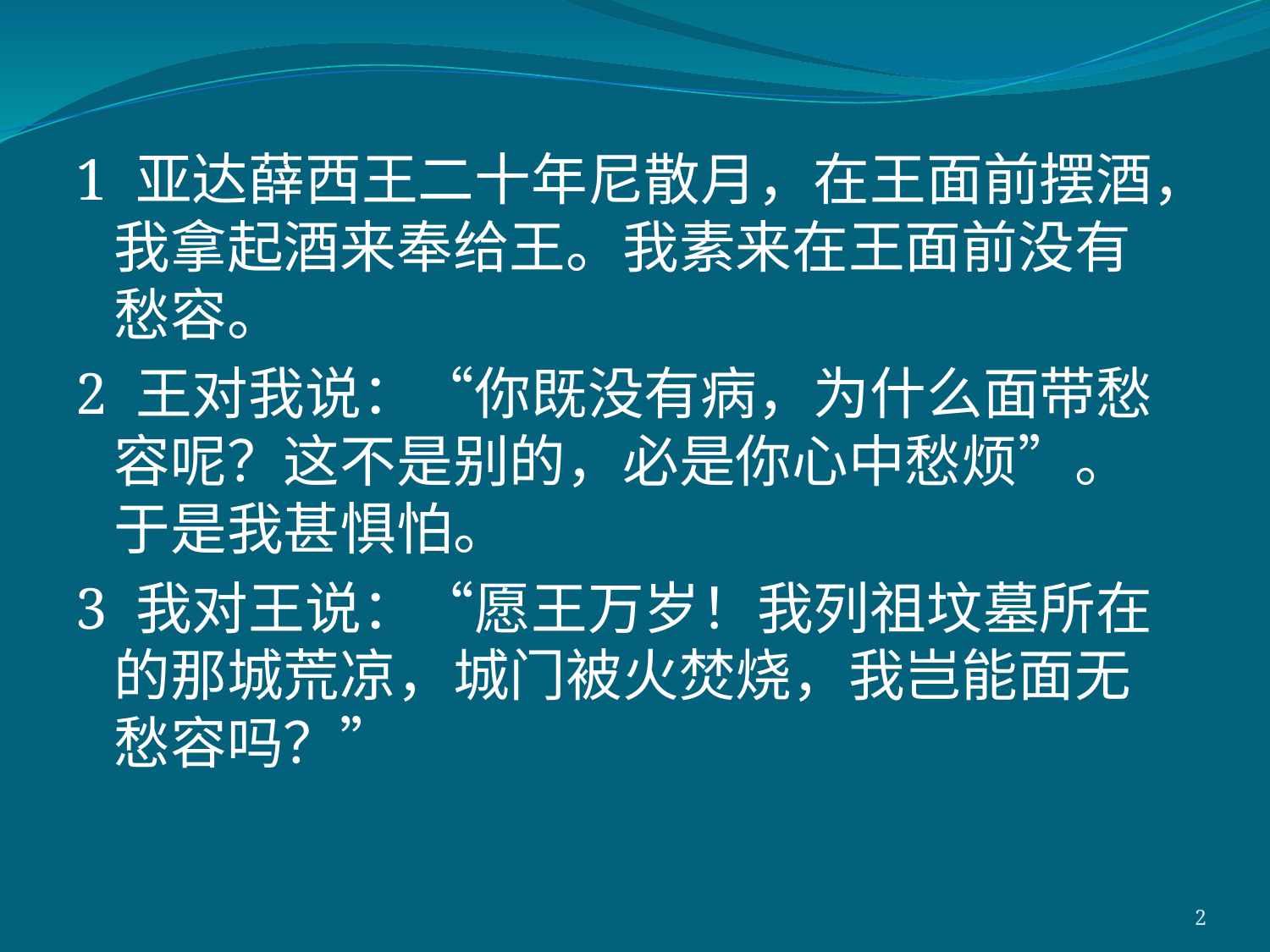

1 亚达薛西王二十年尼散月，在王面前摆酒，我拿起酒来奉给王。我素来在王面前没有愁容。
2 王对我说：“你既没有病，为什么面带愁容呢？这不是别的，必是你心中愁烦”。于是我甚惧怕。
3 我对王说：“愿王万岁！我列祖坟墓所在的那城荒凉，城门被火焚烧，我岂能面无愁容吗？”

2